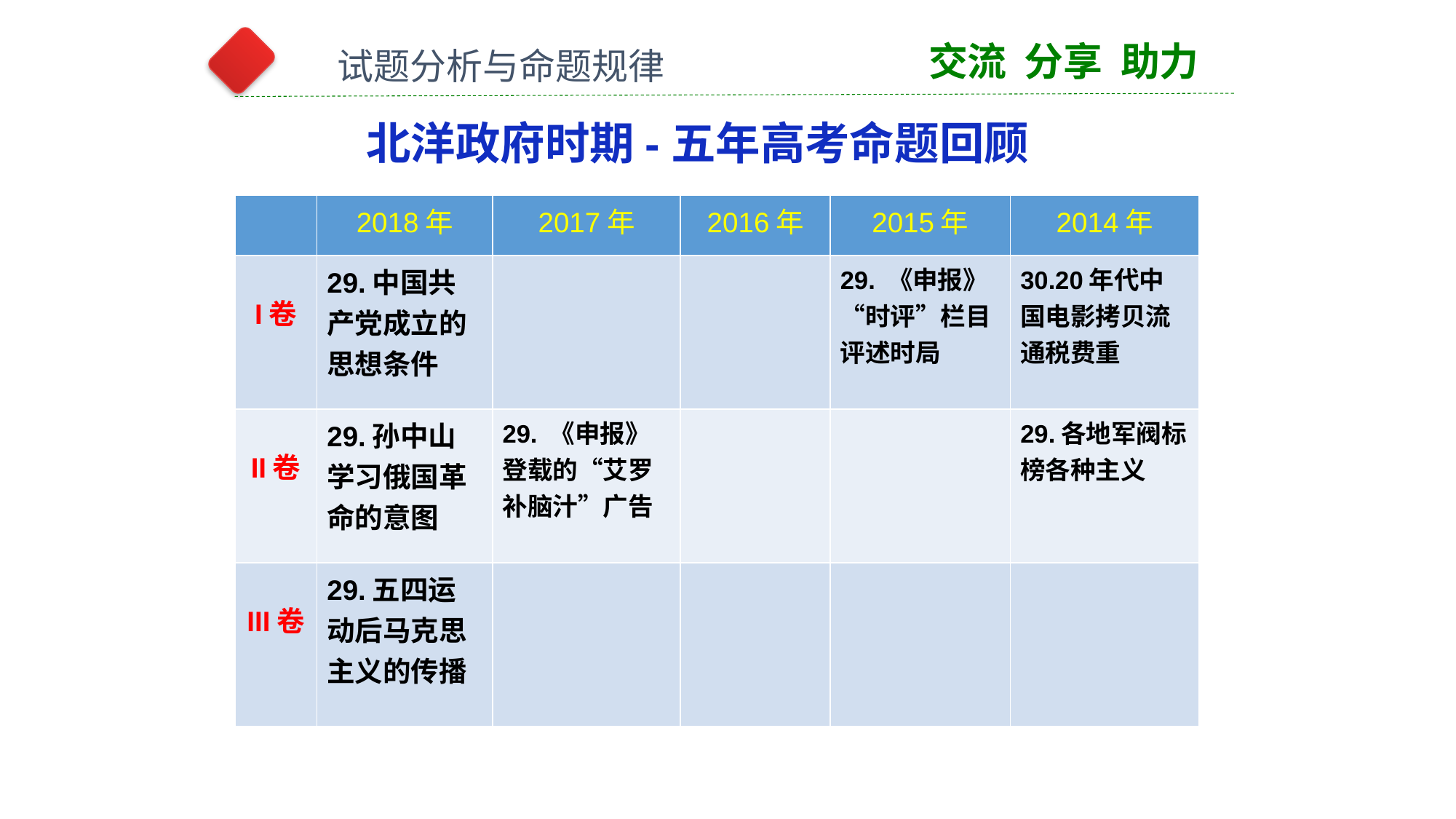

交流  分享  助力

试题分析与命题规律
北洋政府时期-五年高考命题回顾
|  | 2018年 | 2017年 | 2016年 | 2015年 | 2014年 |
| --- | --- | --- | --- | --- | --- |
| I卷 | 29.中国共产党成立的思想条件 |  |  | 29. 《申报》“时评”栏目评述时局 | 30.20年代中国电影拷贝流通税费重 |
| II卷 | 29.孙中山学习俄国革命的意图 | 29. 《申报》登载的“艾罗补脑汁”广告 |  |  | 29.各地军阀标榜各种主义 |
| III卷 | 29.五四运动后马克思主义的传播 |  |  |  |  |